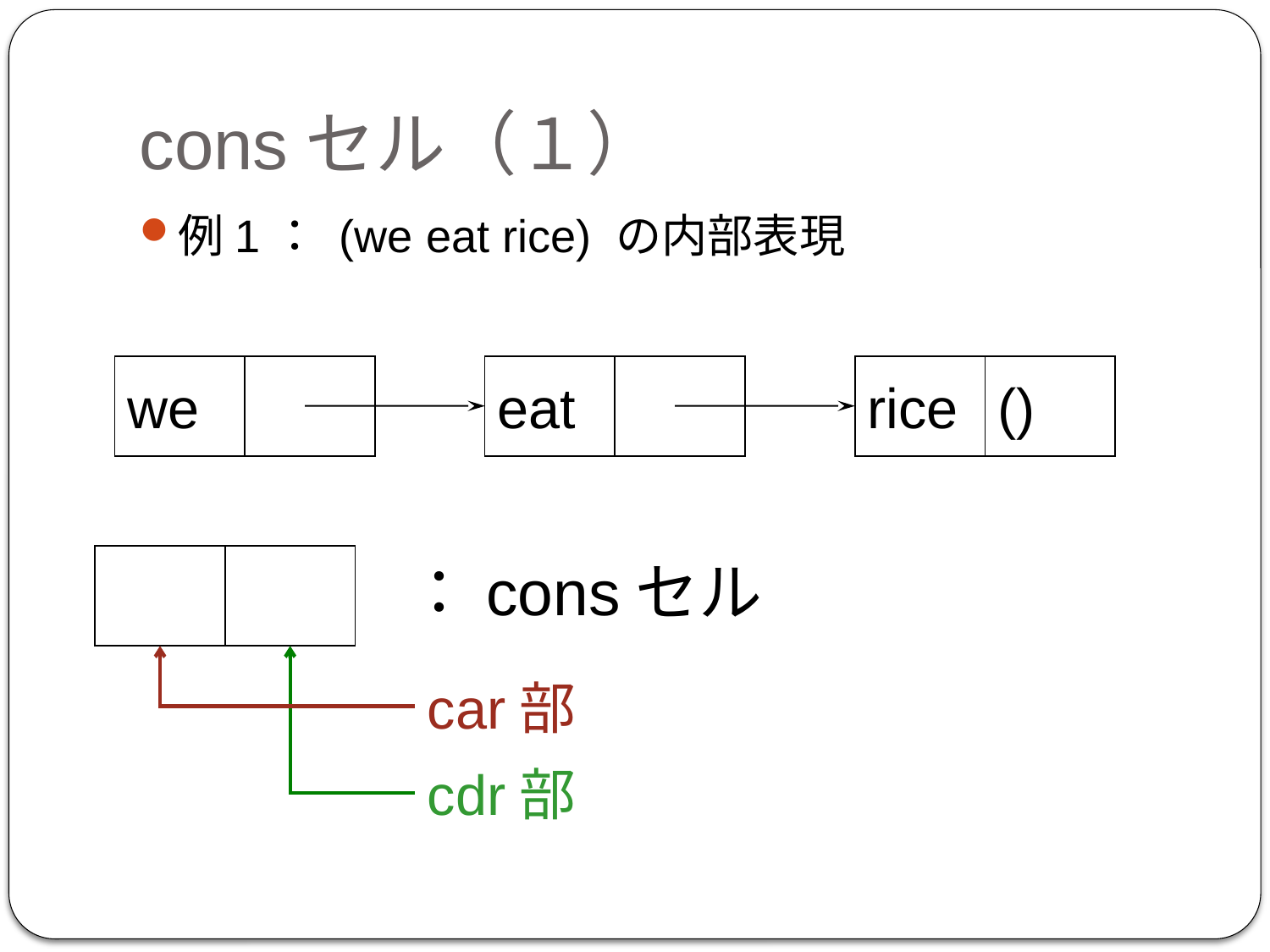

# consセル（１）
例1： (we eat rice) の内部表現

we

eat

rice
()

：consセル
car部
cdr部